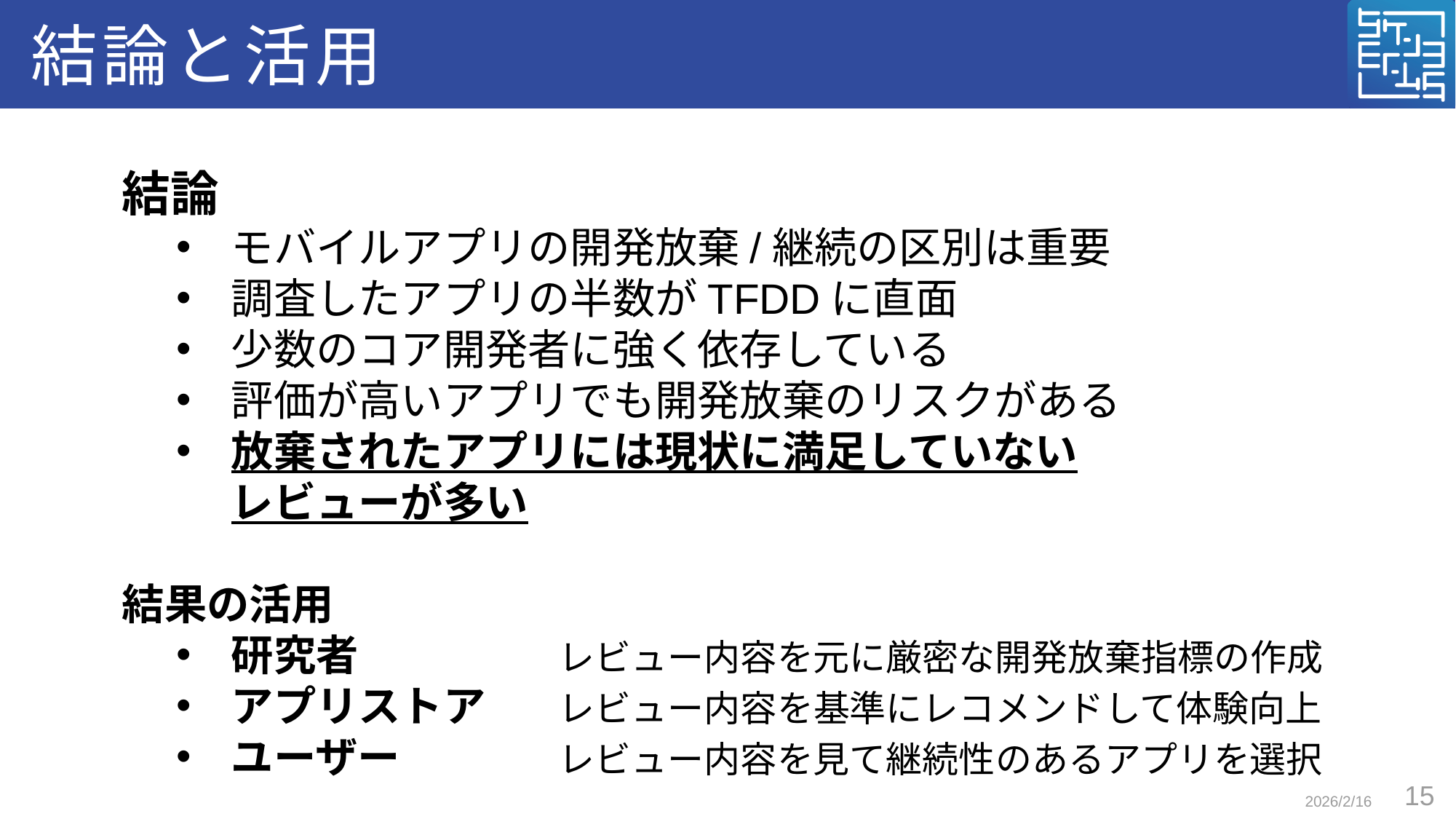

# 結論と活用
結論
モバイルアプリの開発放棄/継続の区別は重要
調査したアプリの半数がTFDDに直面
少数のコア開発者に強く依存している
評価が高いアプリでも開発放棄のリスクがある
放棄されたアプリには現状に満足していない
レビューが多い

結果の活用
研究者 		レビュー内容を元に厳密な開発放棄指標の作成
アプリストア	レビュー内容を基準にレコメンドして体験向上
ユーザー		レビュー内容を見て継続性のあるアプリを選択
15
2026/2/16